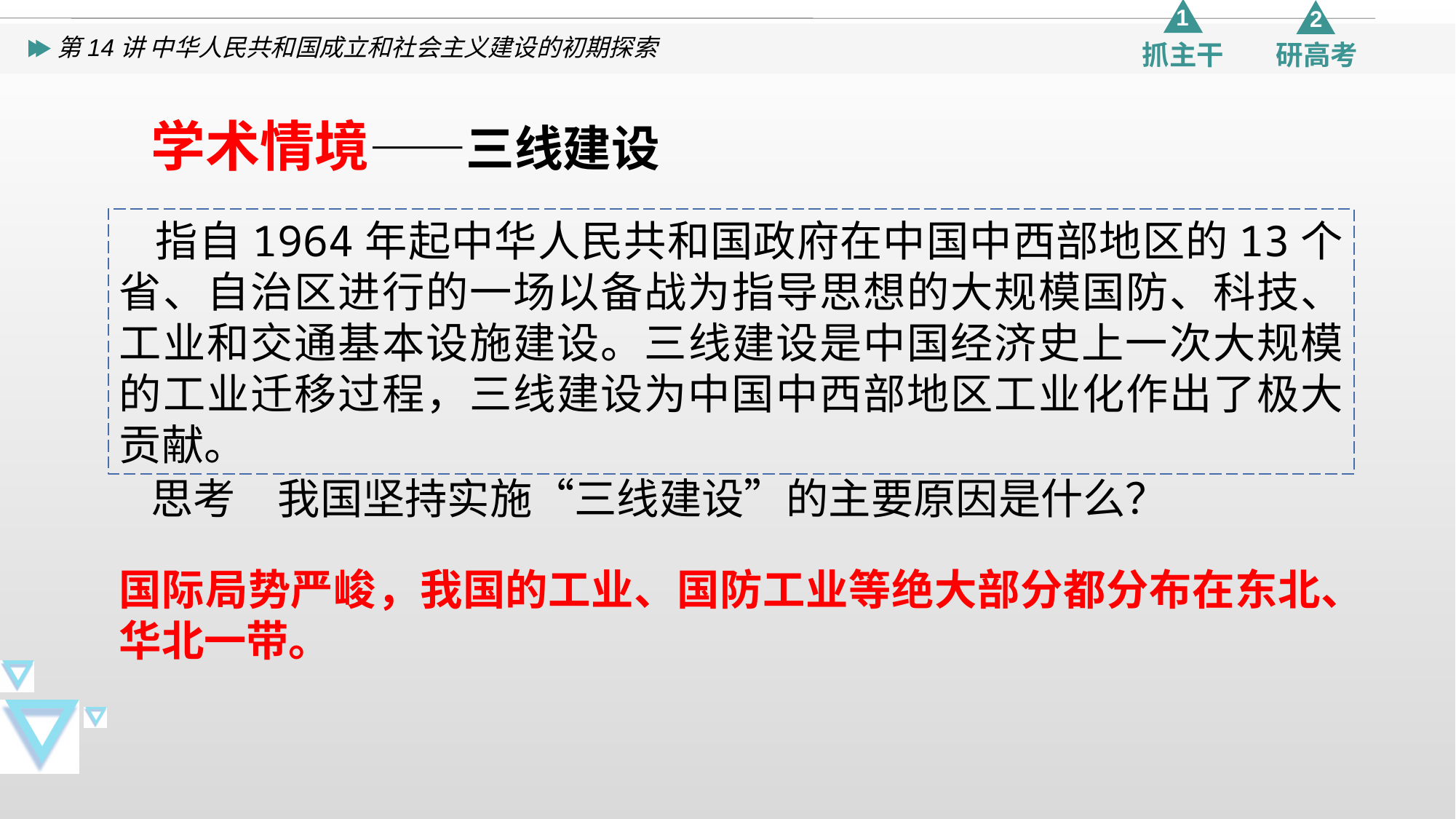

学术情境——三线建设
指自1964年起中华人民共和国政府在中国中西部地区的13个省、自治区进行的一场以备战为指导思想的大规模国防、科技、工业和交通基本设施建设。三线建设是中国经济史上一次大规模的工业迁移过程，三线建设为中国中西部地区工业化作出了极大贡献。
思考　我国坚持实施“三线建设”的主要原因是什么？
国际局势严峻，我国的工业、国防工业等绝大部分都分布在东北、华北一带。